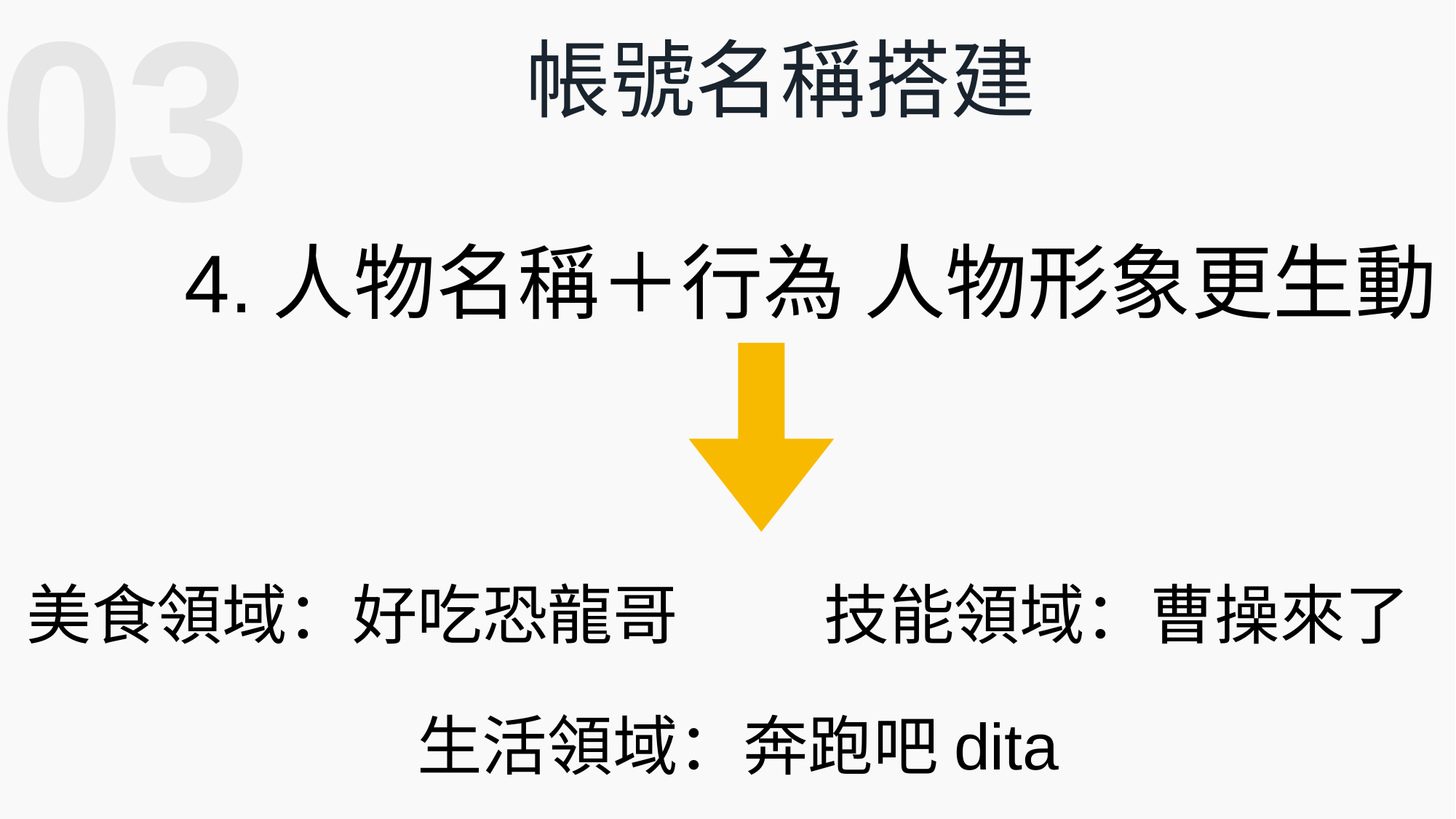

03
帳號名稱搭建
27
4.人物名稱＋行為 人物形象更生動

美食領域：好吃恐龍哥
技能領域：曹操來了
生活領域：奔跑吧dita